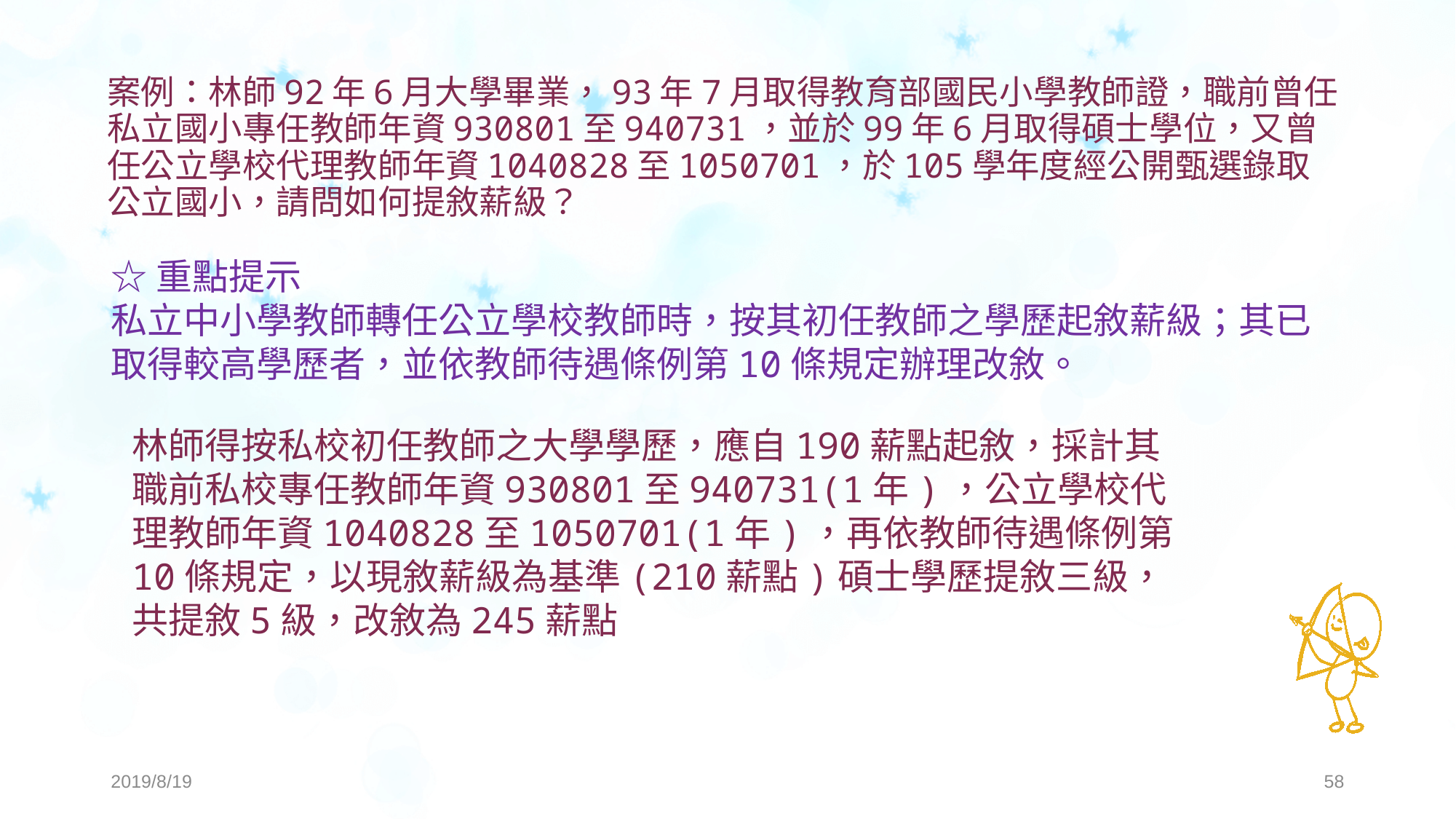

# 案例：林師92年6月大學畢業，93年7月取得教育部國民小學教師證，職前曾任私立國小專任教師年資930801至940731，並於99年6月取得碩士學位，又曾任公立學校代理教師年資1040828至1050701，於105學年度經公開甄選錄取公立國小，請問如何提敘薪級？
☆重點提示
私立中小學教師轉任公立學校教師時，按其初任教師之學歷起敘薪級；其已取得較高學歷者，並依教師待遇條例第10條規定辦理改敘。
林師得按私校初任教師之大學學歷，應自190薪點起敘，採計其職前私校專任教師年資930801至940731(1年)，公立學校代理教師年資1040828至1050701(1年)，再依教師待遇條例第10條規定，以現敘薪級為基準(210薪點)碩士學歷提敘三級，共提敘5級，改敘為245薪點
2019/8/19
58